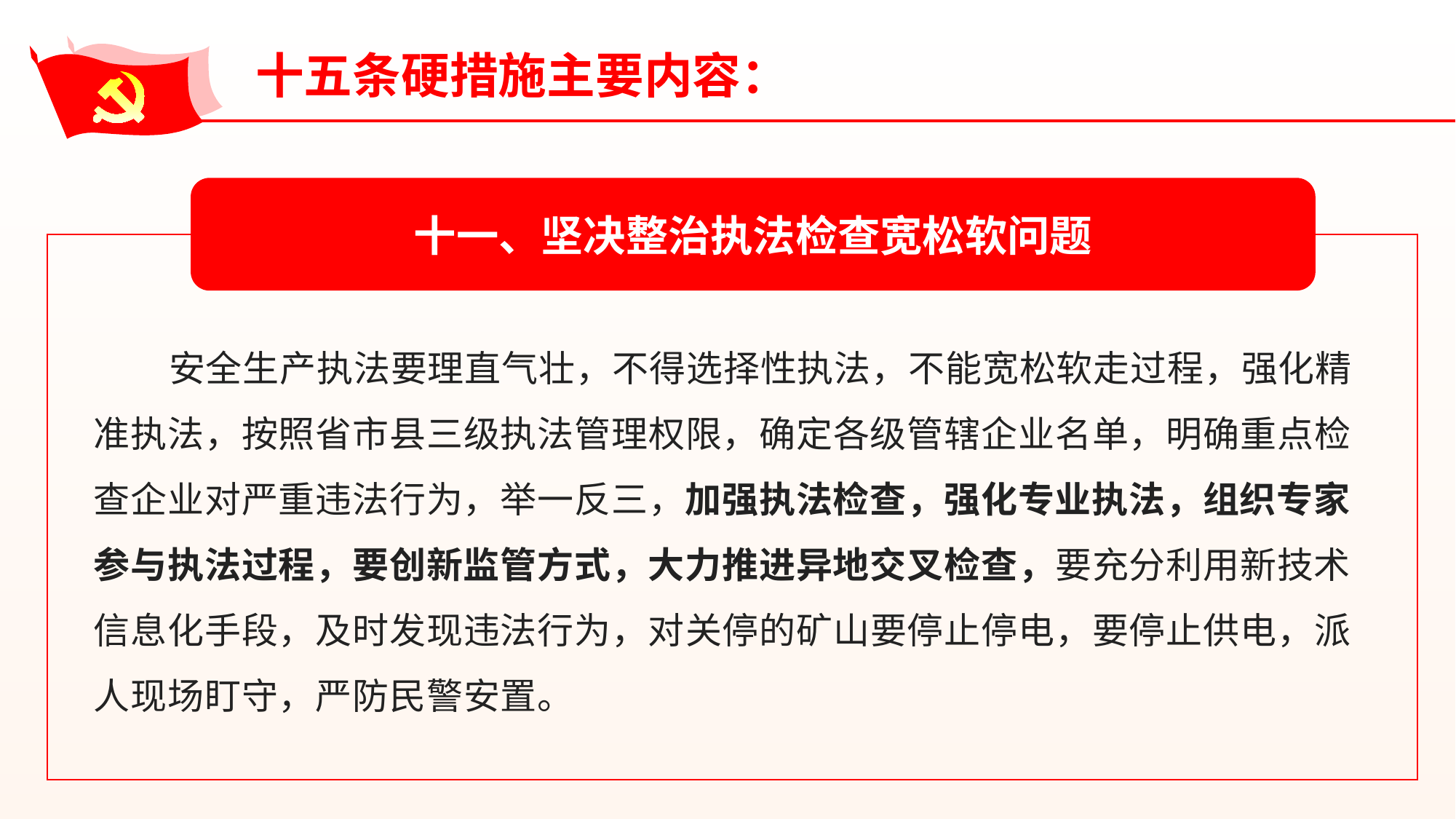

十五条硬措施主要内容：
十一、坚决整治执法检查宽松软问题

  安全生产执法要理直气壮，不得选择性执法，不能宽松软走过程，强化精准执法，按照省市县三级执法管理权限，确定各级管辖企业名单，明确重点检查企业对严重违法行为，举一反三，加强执法检查，强化专业执法，组织专家参与执法过程，要创新监管方式，大力推进异地交叉检查，要充分利用新技术信息化手段，及时发现违法行为，对关停的矿山要停止停电，要停止供电，派人现场盯守，严防民警安置。